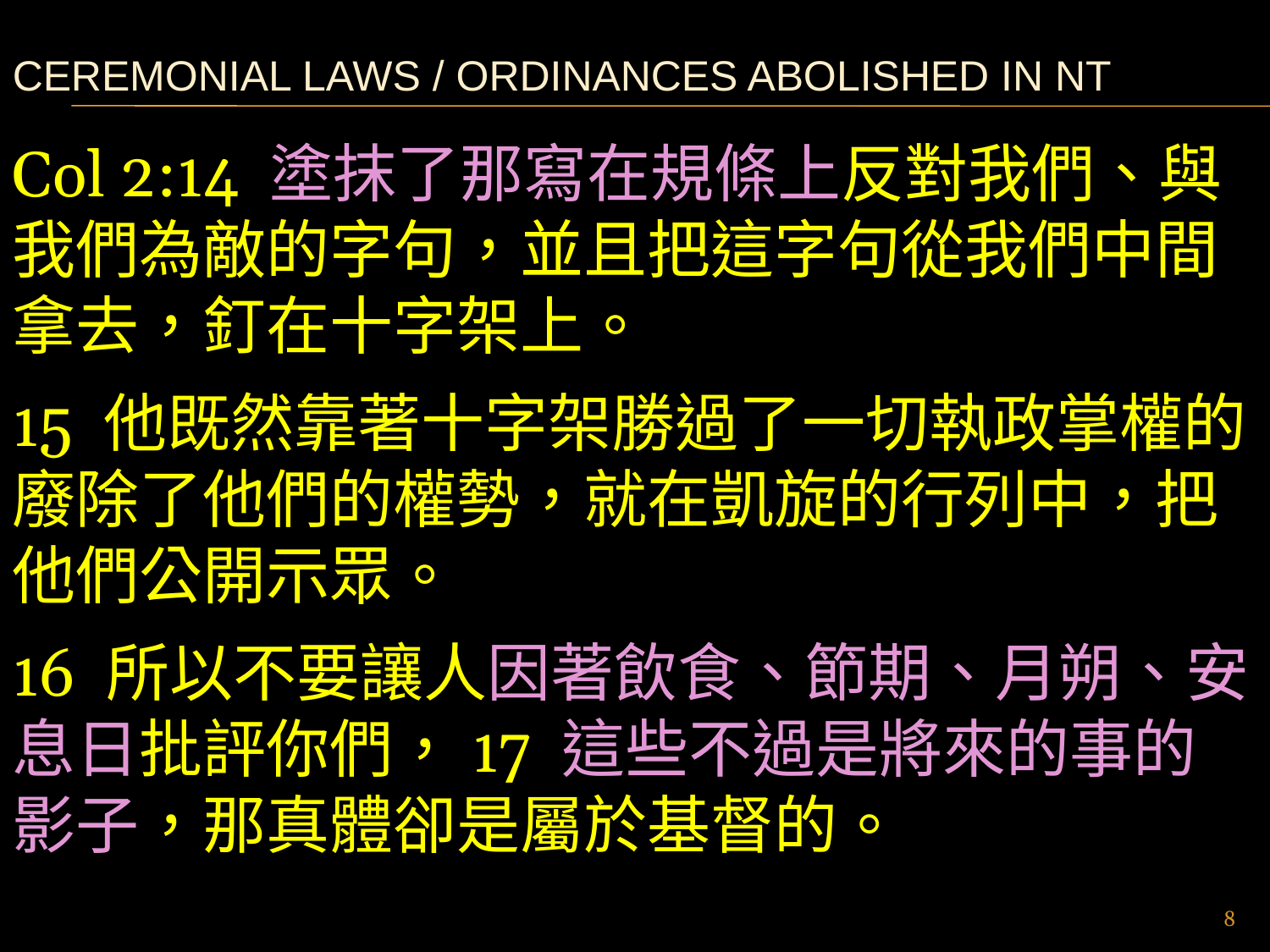

# Ceremonial Laws / ordinances abolished in NT
Col 2:14 塗抹了那寫在規條上反對我們、與我們為敵的字句，並且把這字句從我們中間拿去，釘在十字架上。
15 他既然靠著十字架勝過了一切執政掌權的，廢除了他們的權勢，就在凱旋的行列中，把他們公開示眾。
16 所以不要讓人因著飲食、節期、月朔、安息日批評你們，17 這些不過是將來的事的影子，那真體卻是屬於基督的。
8